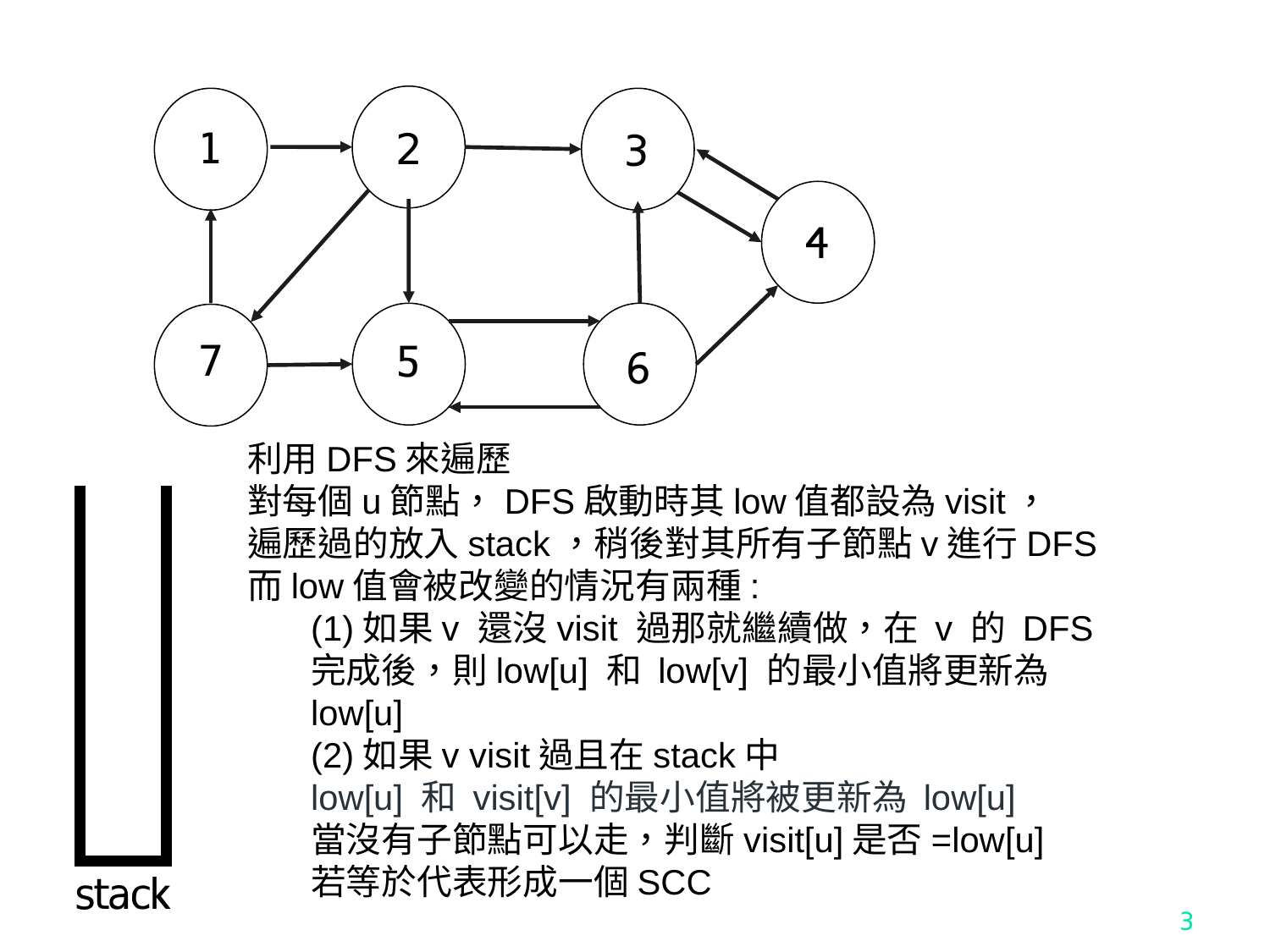

1
2
3

4

7
5
6
利用DFS來遍歷
對每個u節點，DFS啟動時其low值都設為visit，
遍歷過的放入stack，稍後對其所有子節點v進行DFS
而low值會被改變的情況有兩種:
(1)如果v 還沒visit 過那就繼續做，在 v 的 DFS 完成後，則low[u] 和 low[v] 的最小值將更新為 low[u]
(2)如果v visit過且在stack中
low[u] 和 visit[v] 的最小值將被更新為 low[u]
當沒有子節點可以走，判斷visit[u]是否=low[u]
若等於代表形成一個SCC

stack
3